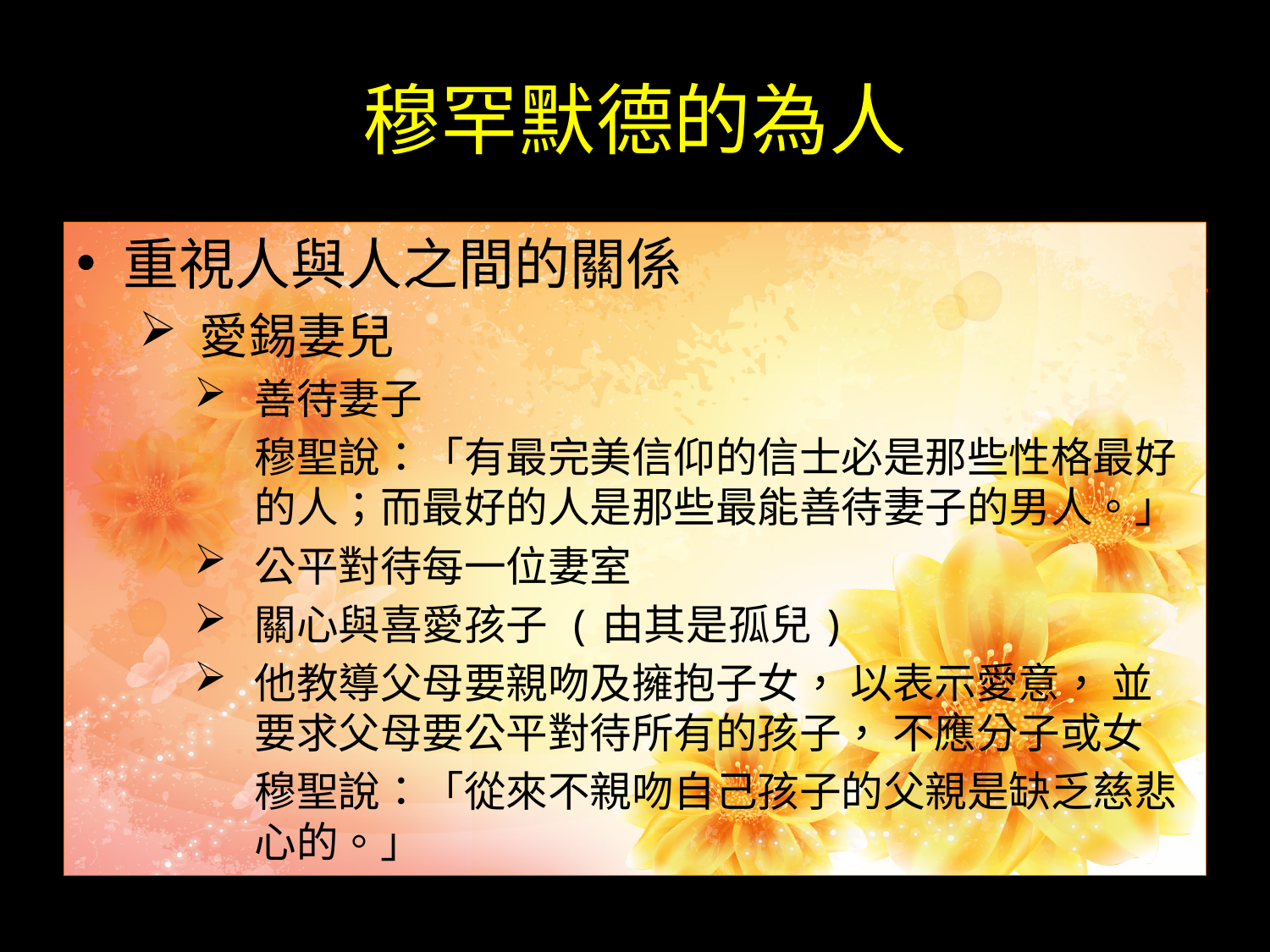

# 穆罕默德的為人
重視人與人之間的關係
愛錫妻兒
善待妻子
	穆聖說：「有最完美信仰的信士必是那些性格最好的人；而最好的人是那些最能善待妻子的男人。」
公平對待每一位妻室
關心與喜愛孩子 (由其是孤兒)
他教導父母要親吻及擁抱子女， 以表示愛意， 並要求父母要公平對待所有的孩子， 不應分子或女
	穆聖說：「從來不親吻自己孩子的父親是缺乏慈悲心的。」